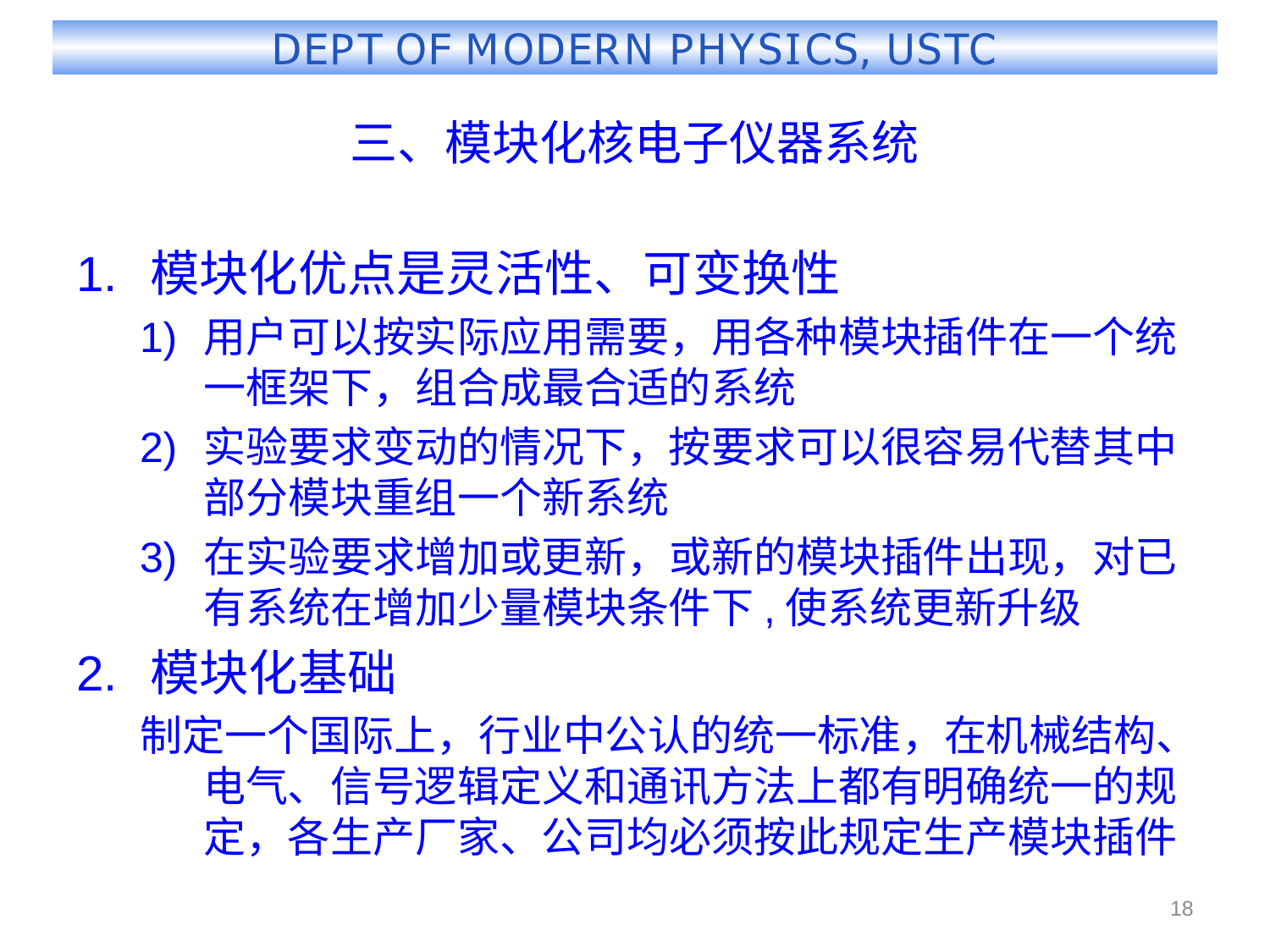

# 三、模块化核电子仪器系统
模块化优点是灵活性、可变换性
用户可以按实际应用需要，用各种模块插件在一个统一框架下，组合成最合适的系统
实验要求变动的情况下，按要求可以很容易代替其中部分模块重组一个新系统
在实验要求增加或更新，或新的模块插件出现，对已有系统在增加少量模块条件下,使系统更新升级
模块化基础
制定一个国际上，行业中公认的统一标准，在机械结构、电气、信号逻辑定义和通讯方法上都有明确统一的规定，各生产厂家、公司均必须按此规定生产模块插件
18